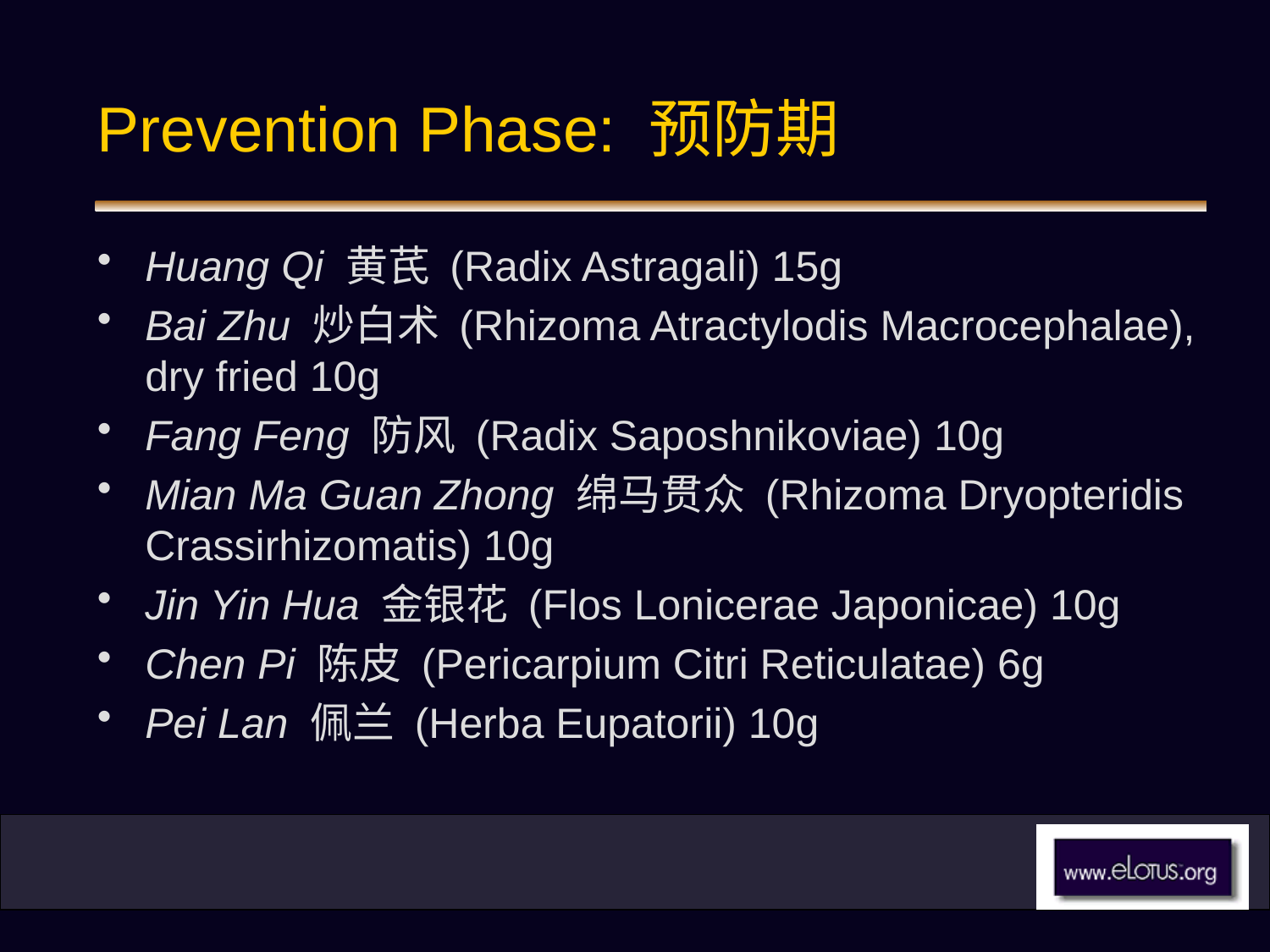

# Prevention Phase: 预防期
Huang Qi 黄芪 (Radix Astragali) 15g
Bai Zhu 炒白术 (Rhizoma Atractylodis Macrocephalae), dry fried 10g
Fang Feng 防风 (Radix Saposhnikoviae) 10g
Mian Ma Guan Zhong 绵马贯众 (Rhizoma Dryopteridis Crassirhizomatis) 10g
Jin Yin Hua 金银花 (Flos Lonicerae Japonicae) 10g
Chen Pi 陈皮 (Pericarpium Citri Reticulatae) 6g
Pei Lan 佩兰 (Herba Eupatorii) 10g